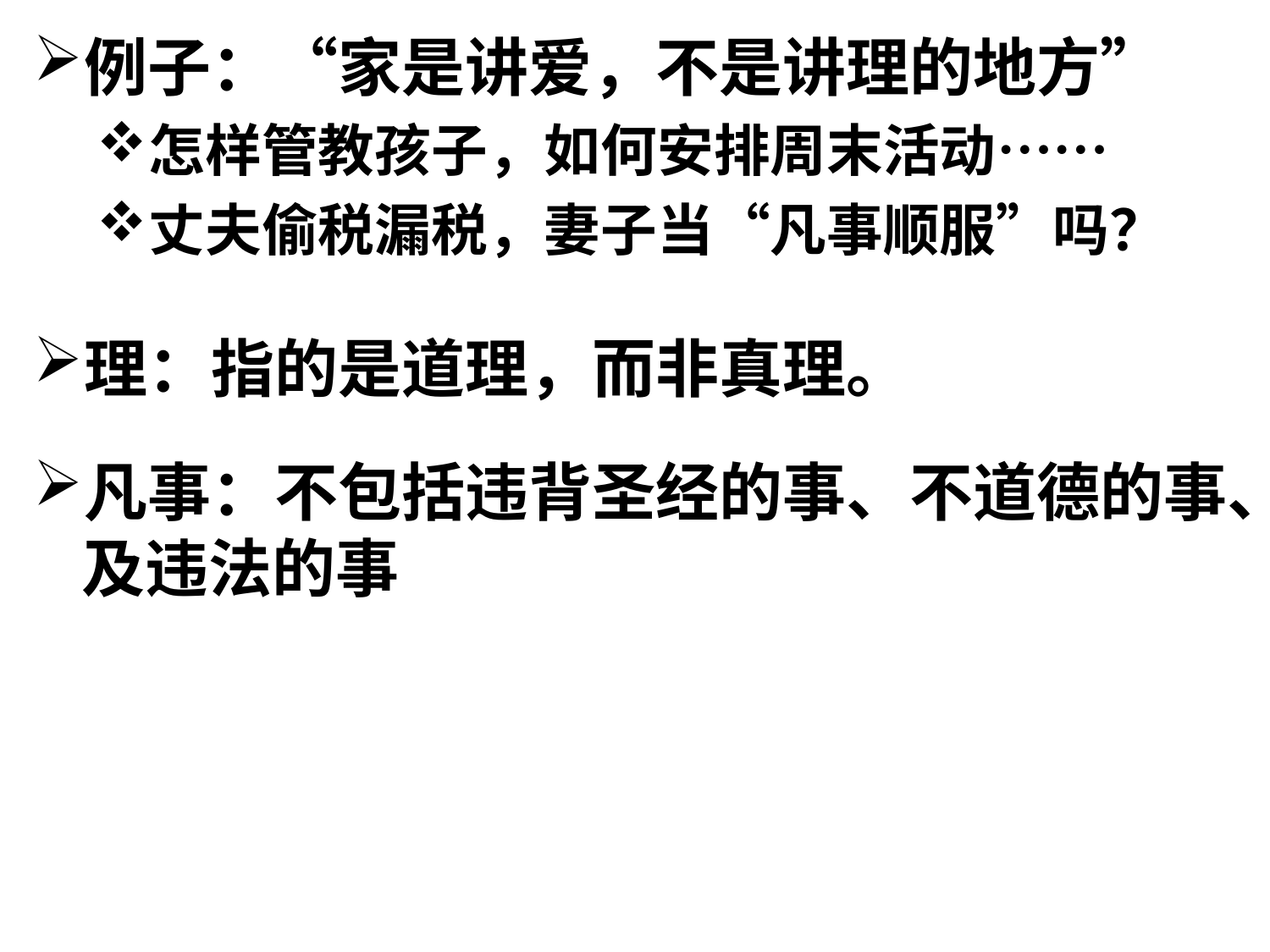

例子：“家是讲爱，不是讲理的地方”
怎样管教孩子，如何安排周末活动……
丈夫偷税漏税，妻子当“凡事顺服”吗？

理：指的是道理，而非真理。

凡事：不包括违背圣经的事、不道德的事、及违法的事